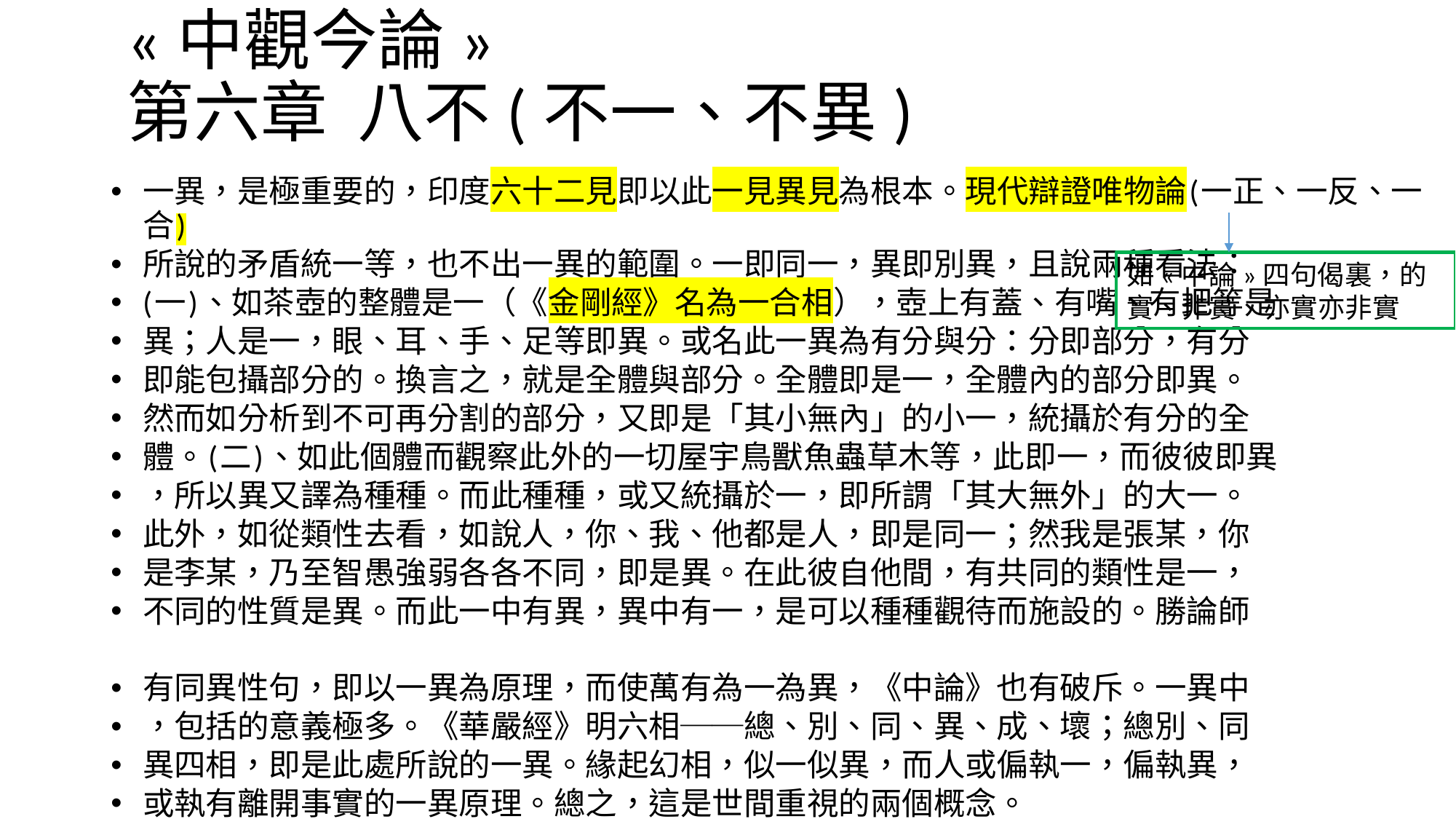

# «中觀今論» 第六章  八不(不一、不異)
一異，是極重要的，印度六十二見即以此一見異見為根本。現代辯證唯物論(一正、一反、一合)
所說的矛盾統一等，也不出一異的範圍。一即同一，異即別異，且說兩種看法：
(一)、如茶壺的整體是一（《金剛經》名為一合相），壺上有蓋、有嘴、有把等是
異；人是一，眼、耳、手、足等即異。或名此一異為有分與分：分即部分，有分
即能包攝部分的。換言之，就是全體與部分。全體即是一，全體內的部分即異。
然而如分析到不可再分割的部分，又即是「其小無內」的小一，統攝於有分的全
體。(二)、如此個體而觀察此外的一切屋宇鳥獸魚蟲草木等，此即一，而彼彼即異
，所以異又譯為種種。而此種種，或又統攝於一，即所謂「其大無外」的大一。
此外，如從類性去看，如說人，你、我、他都是人，即是同一；然我是張某，你
是李某，乃至智愚強弱各各不同，即是異。在此彼自他間，有共同的類性是一，
不同的性質是異。而此一中有異，異中有一，是可以種種觀待而施設的。勝論師

有同異性句，即以一異為原理，而使萬有為一為異，《中論》也有破斥。一異中
，包括的意義極多。《華嚴經》明六相──總、別、同、異、成、壞；總別、同
異四相，即是此處所說的一異。緣起幻相，似一似異，而人或偏執一，偏執異，
或執有離開事實的一異原理。總之，這是世間重視的兩個概念。

如«中論»四句偈裏，的實、非實、亦實亦非實